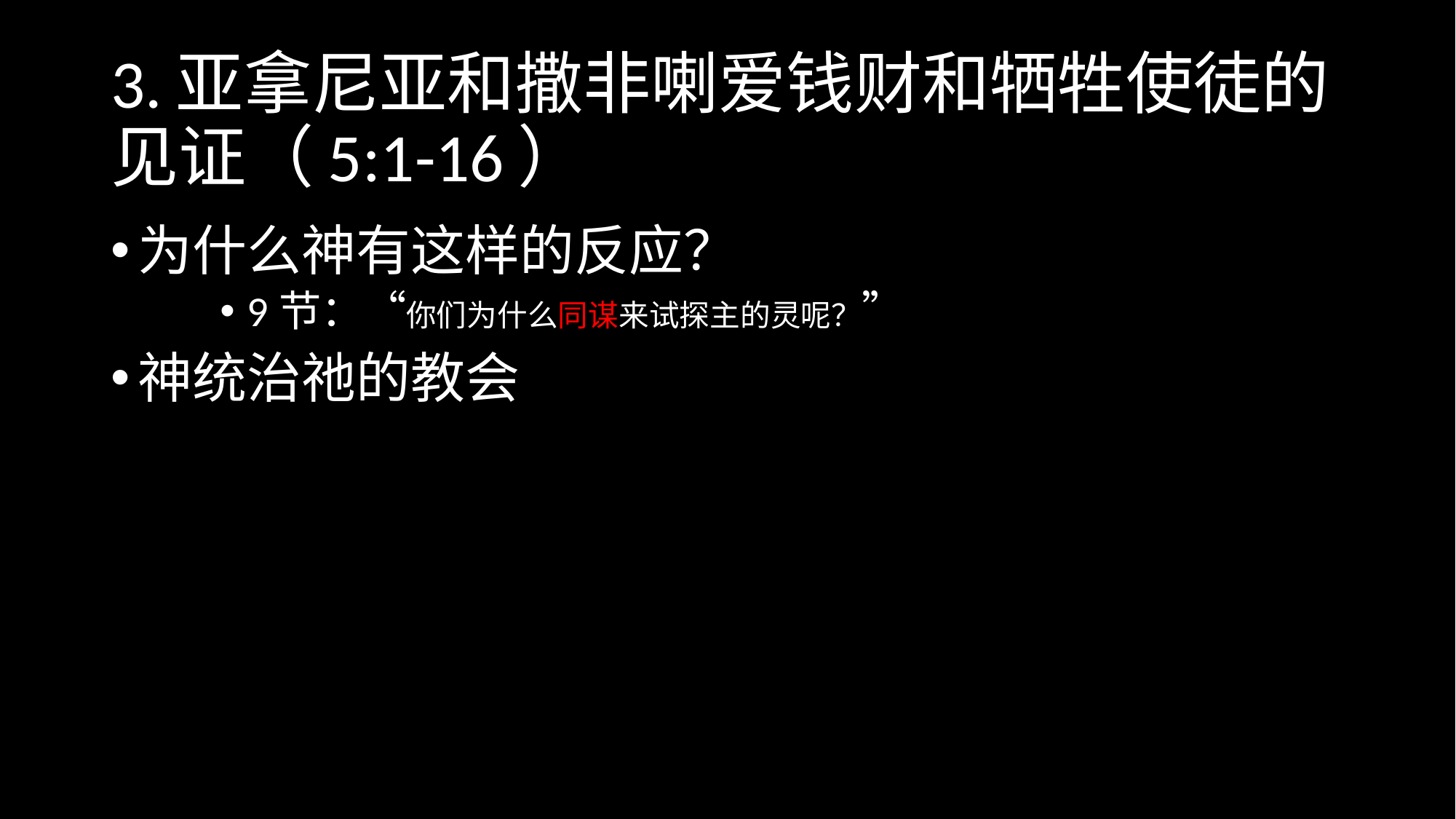

# 3.亚拿尼亚和撒非喇爱钱财和牺牲使徒的见证（5:1-16）
为什么神有这样的反应？
9节：“你们为什么同谋来试探主的灵呢？”
神统治祂的教会